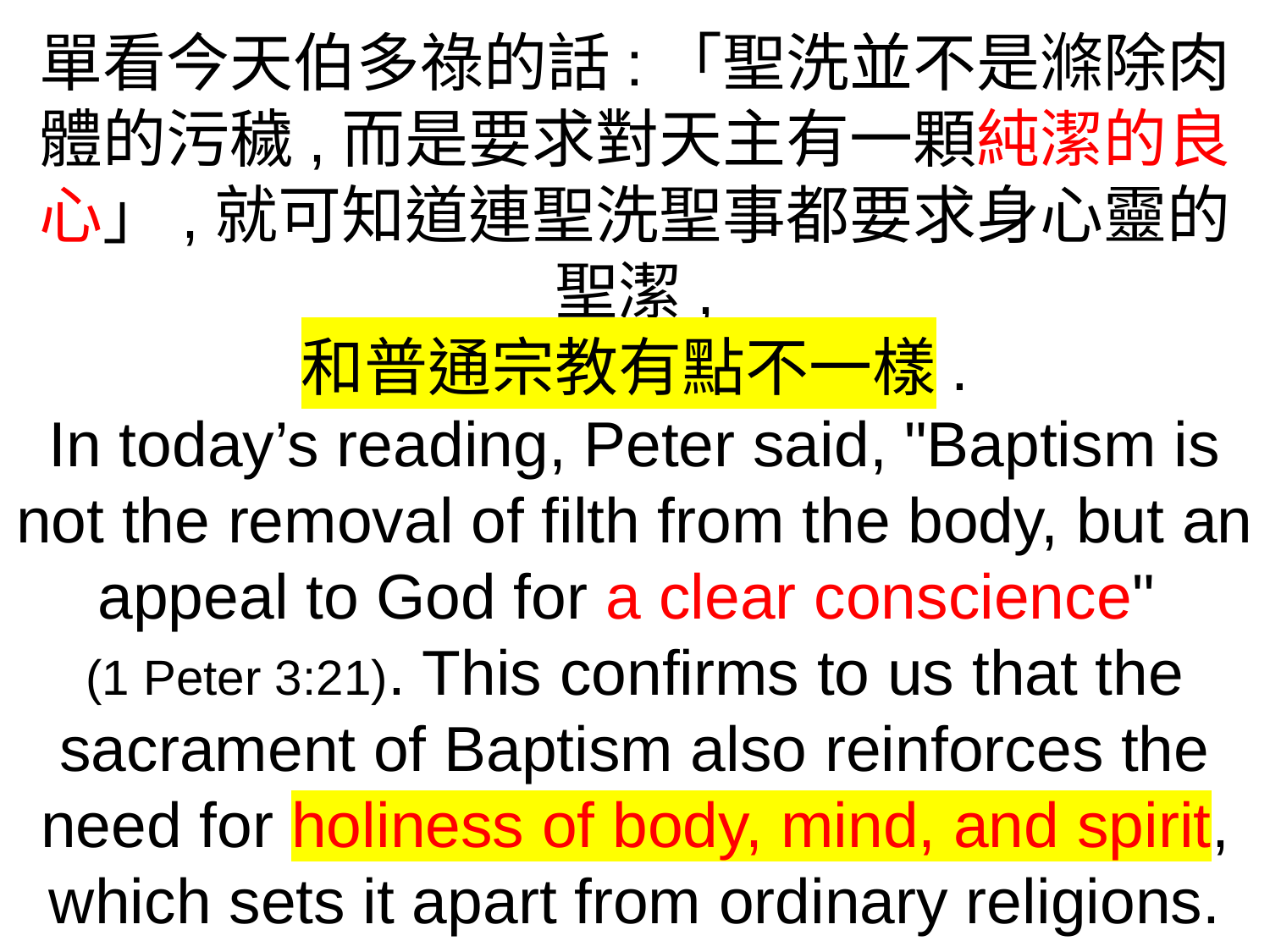

單看今天伯多祿的話:「聖洗並不是滌除肉體的污穢,而是要求對天主有一顆純潔的良心」,就可知道連聖洗聖事都要求身心靈的聖潔,
和普通宗教有點不一樣.
In today’s reading, Peter said, "Baptism is not the removal of filth from the body, but an appeal to God for a clear conscience"
(1 Peter 3:21). This confirms to us that the sacrament of Baptism also reinforces the need for holiness of body, mind, and spirit, which sets it apart from ordinary religions.